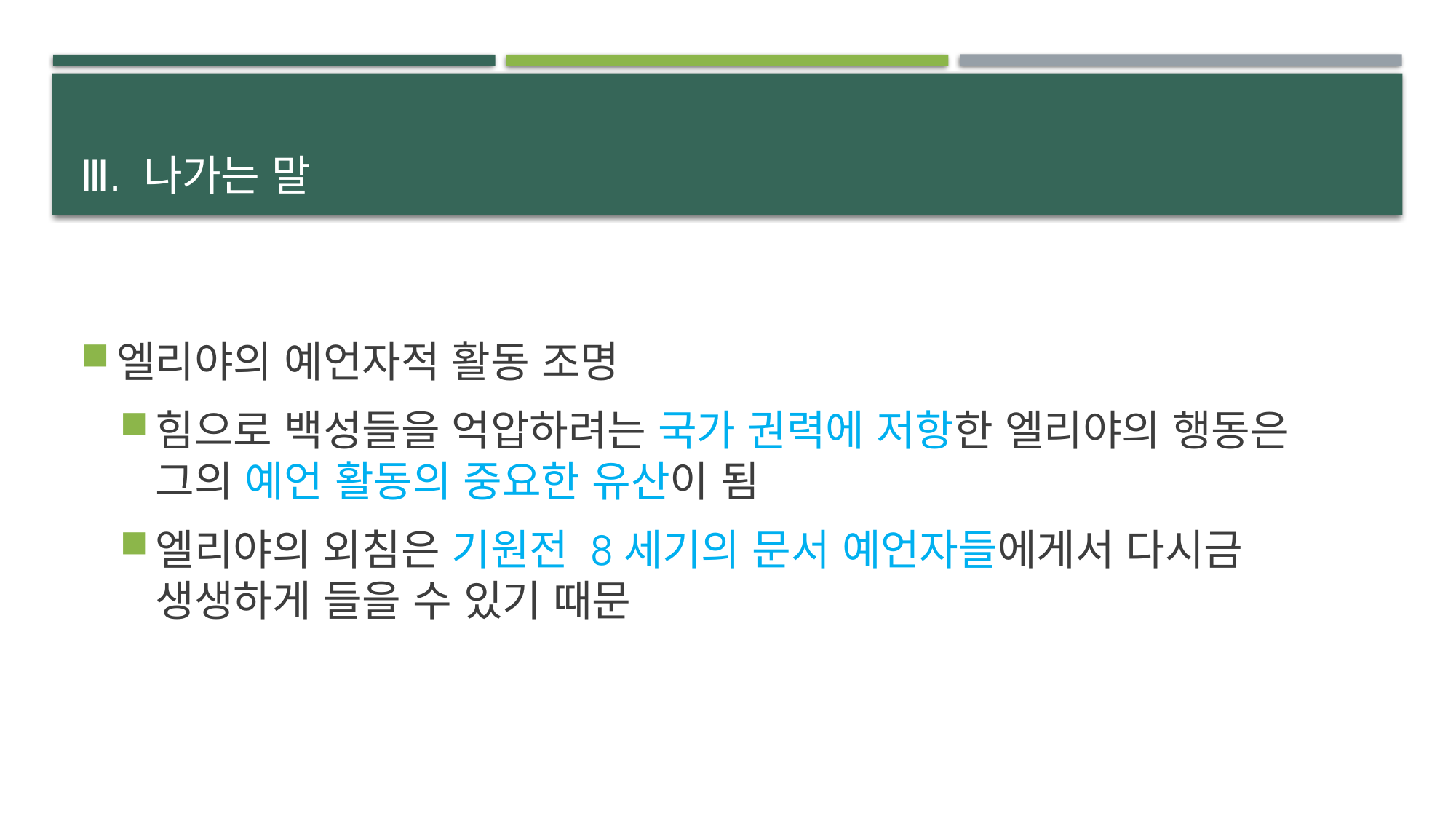

# Ⅲ. 나가는 말
엘리야의 예언자적 활동 조명
힘으로 백성들을 억압하려는 국가 권력에 저항한 엘리야의 행동은 그의 예언 활동의 중요한 유산이 됨
엘리야의 외침은 기원전 8세기의 문서 예언자들에게서 다시금 생생하게 들을 수 있기 때문